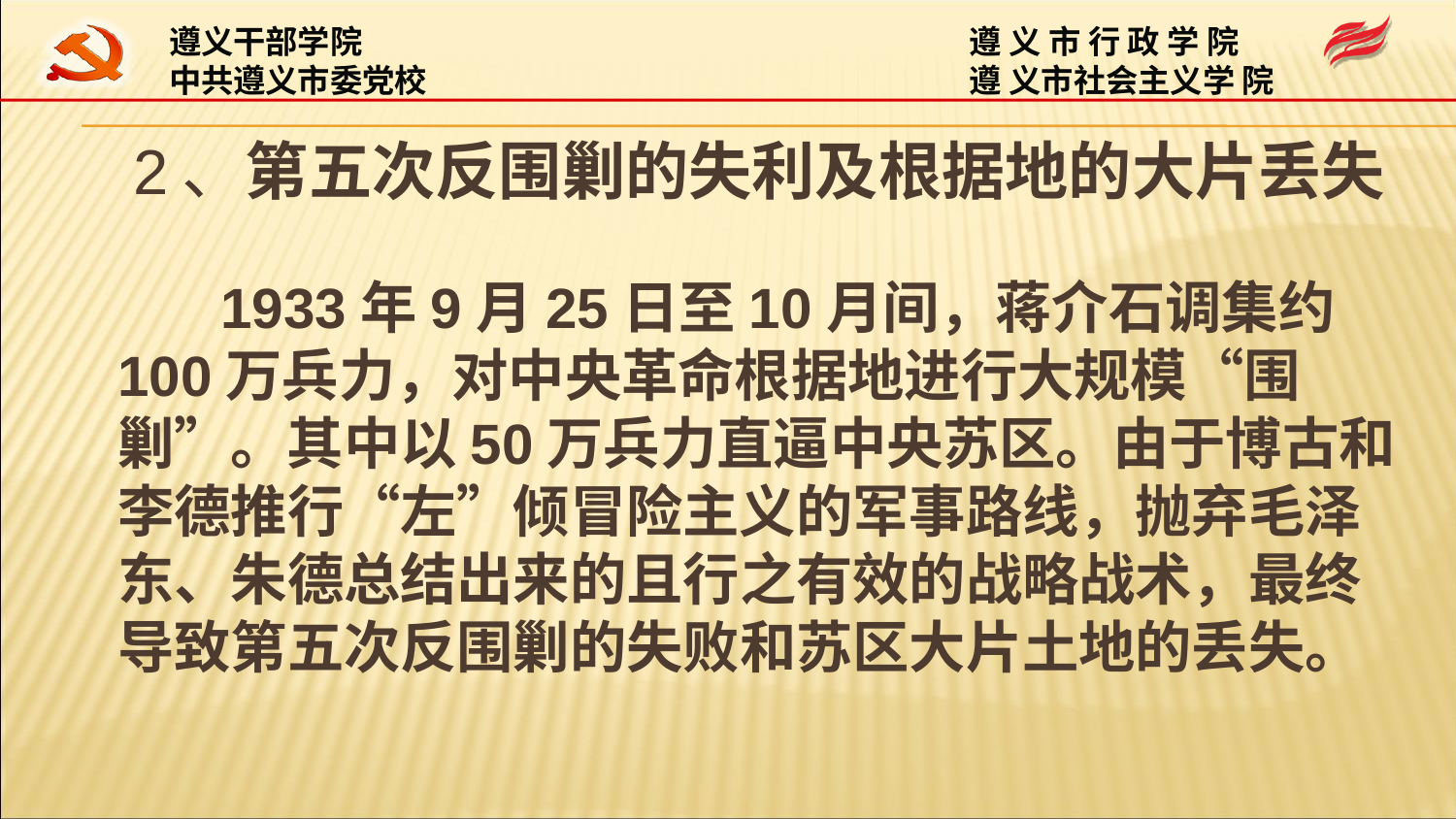

# 2、第五次反围剿的失利及根据地的大片丢失

          1933年9月25日至10月间，蒋介石调集约100万兵力，对中央革命根据地进行大规模“围剿”。其中以50万兵力直逼中央苏区。由于博古和李德推行“左”倾冒险主义的军事路线，抛弃毛泽东、朱德总结出来的且行之有效的战略战术，最终导致第五次反围剿的失败和苏区大片土地的丢失。